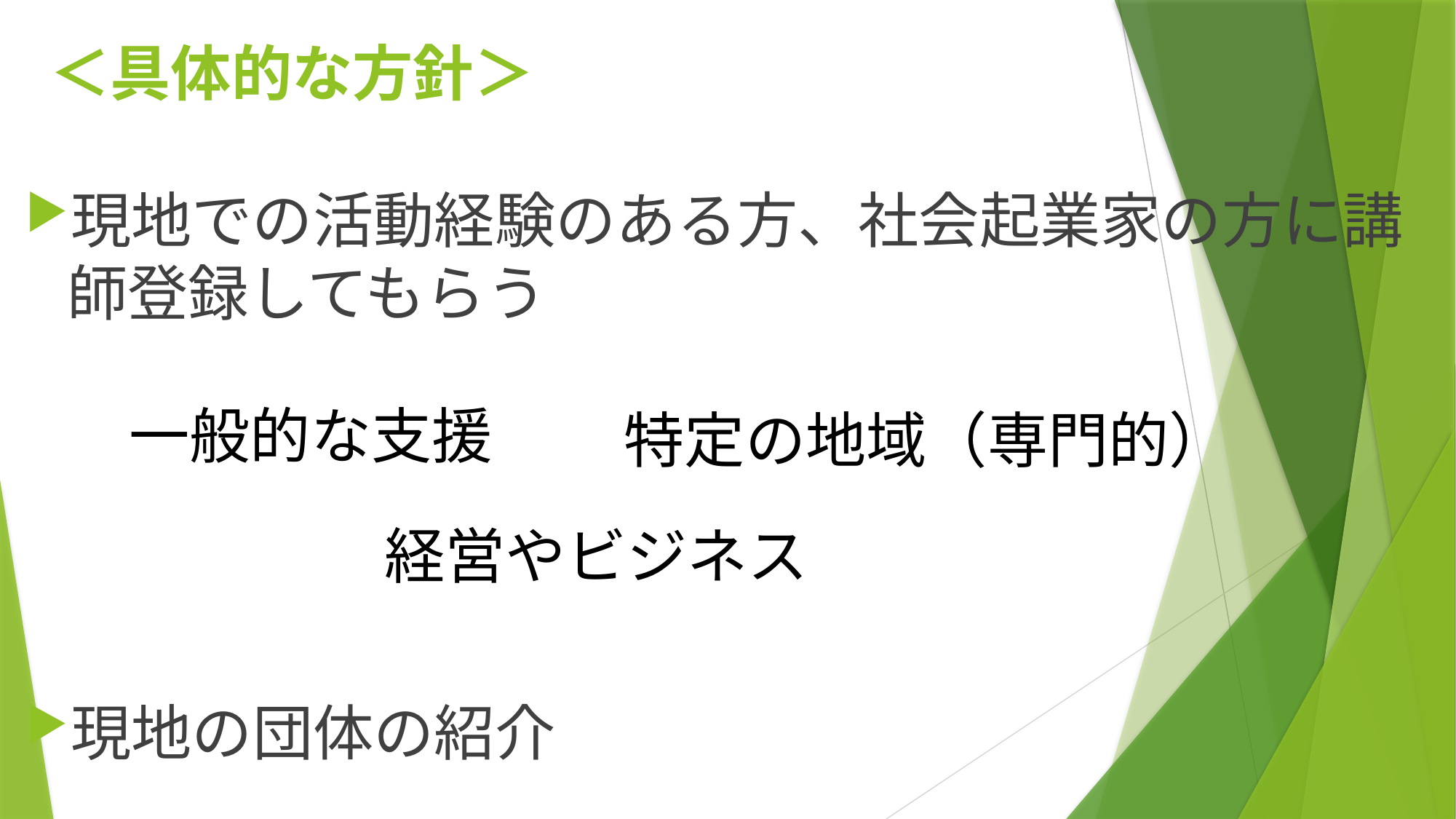

# ＜具体的な方針＞
現地での活動経験のある方、社会起業家の方に講師登録してもらう

現地の団体の紹介

一般的な支援
特定の地域（専門的）
経営やビジネス